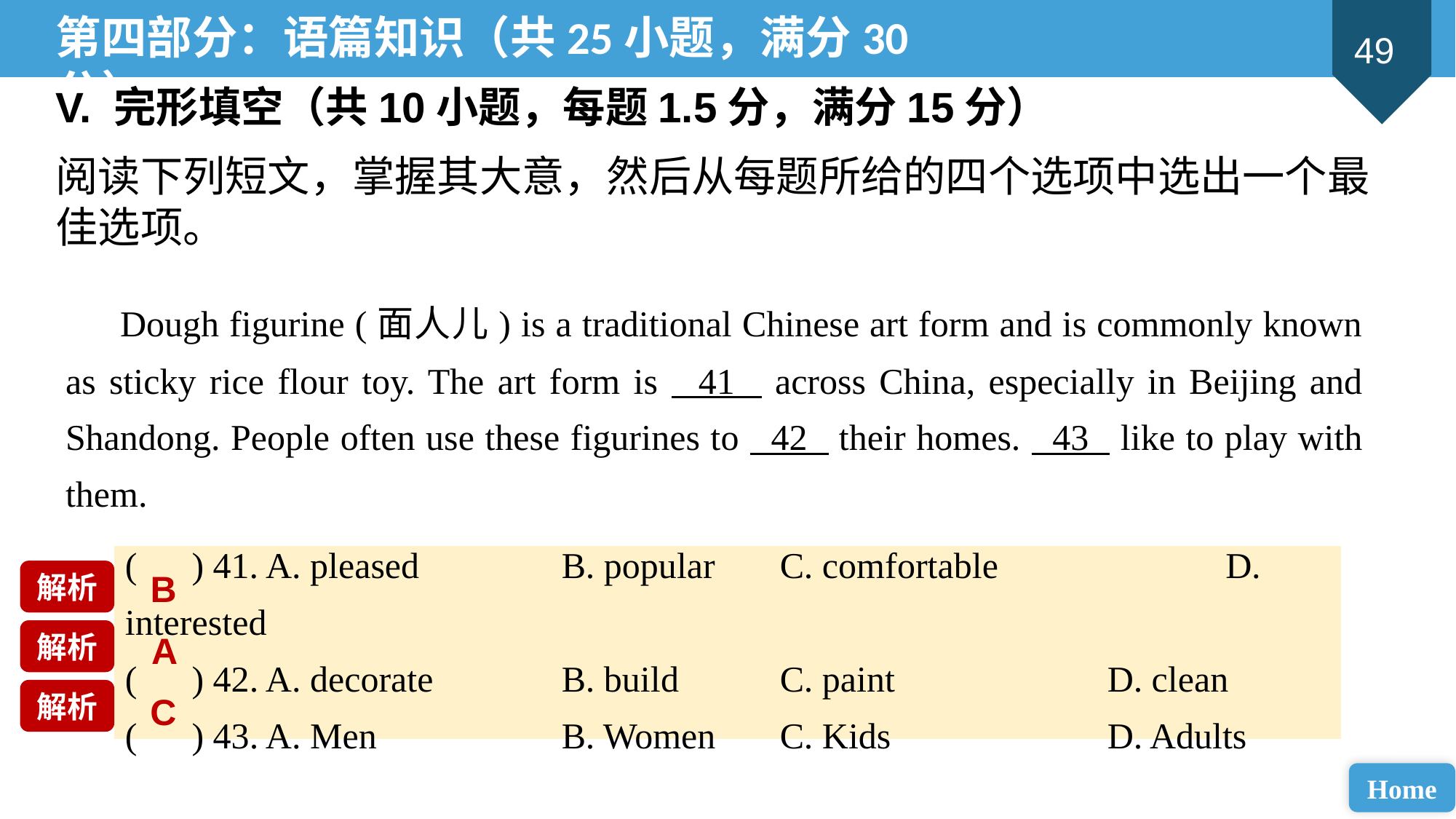

第四部分：语篇知识（共25小题，满分30分）
V. 完形填空（共10小题，每题1.5分，满分15分）
阅读下列短文，掌握其大意，然后从每题所给的四个选项中选出一个最佳选项。
Dough figurine (面人儿) is a traditional Chinese art form and is commonly known as sticky rice flour toy. The art form is   41   across China, especially in Beijing and Shandong. People often use these figurines to   42   their homes.   43   like to play with them.
(      ) 41. A. pleased 		B. popular 	C. comfortable		 D. interested
(      ) 42. A. decorate 		B. build 	C. paint 		D. clean
(      ) 43. A. Men 		B. Women 	C. Kids 		D. Adults
B
解析
解析
A
解析
C